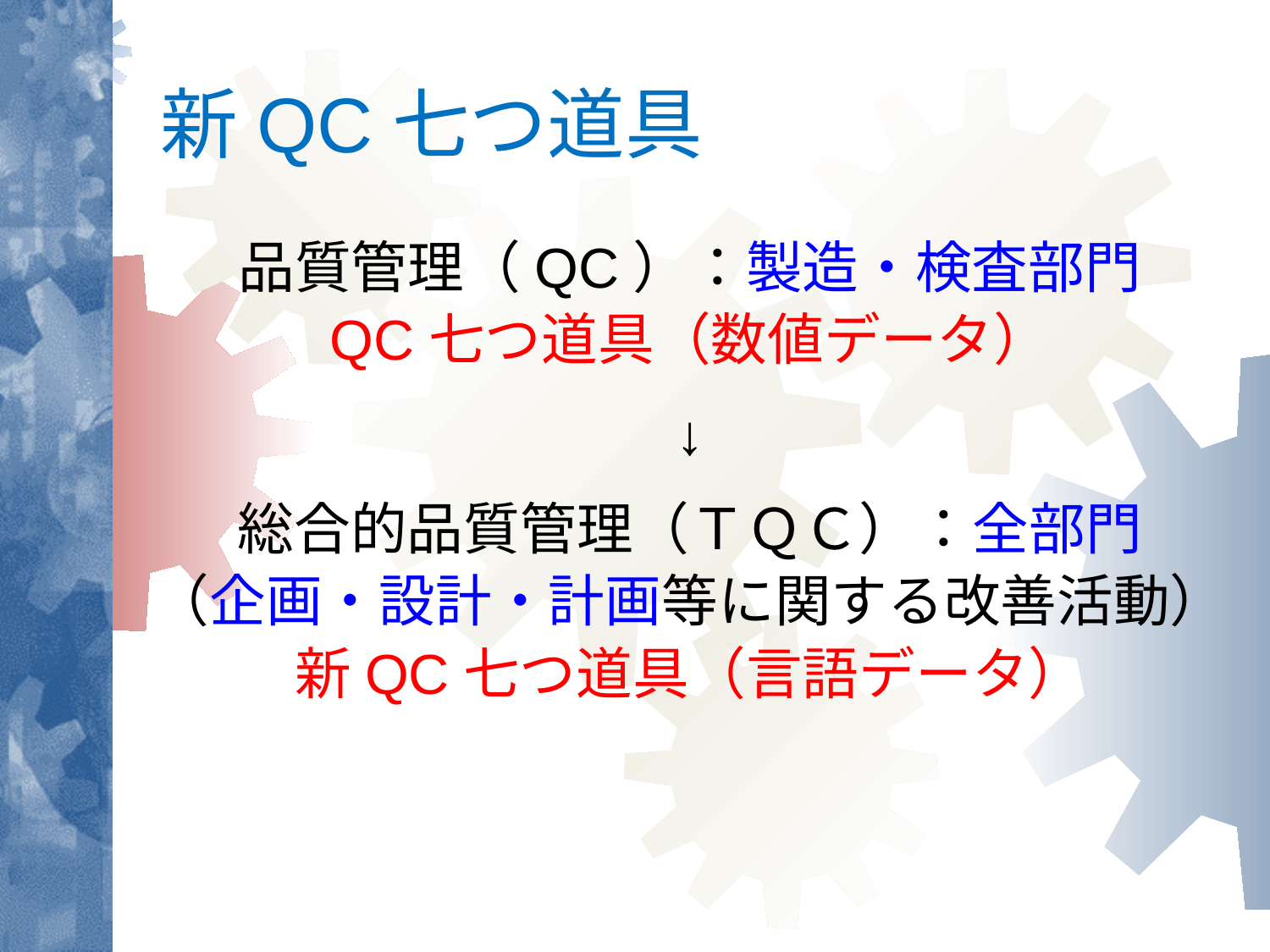

# 新QC七つ道具
品質管理（QC）：製造・検査部門
QC七つ道具（数値データ）

↓

総合的品質管理（ＴＱＣ）：全部門
（企画・設計・計画等に関する改善活動）
新QC七つ道具（言語データ）